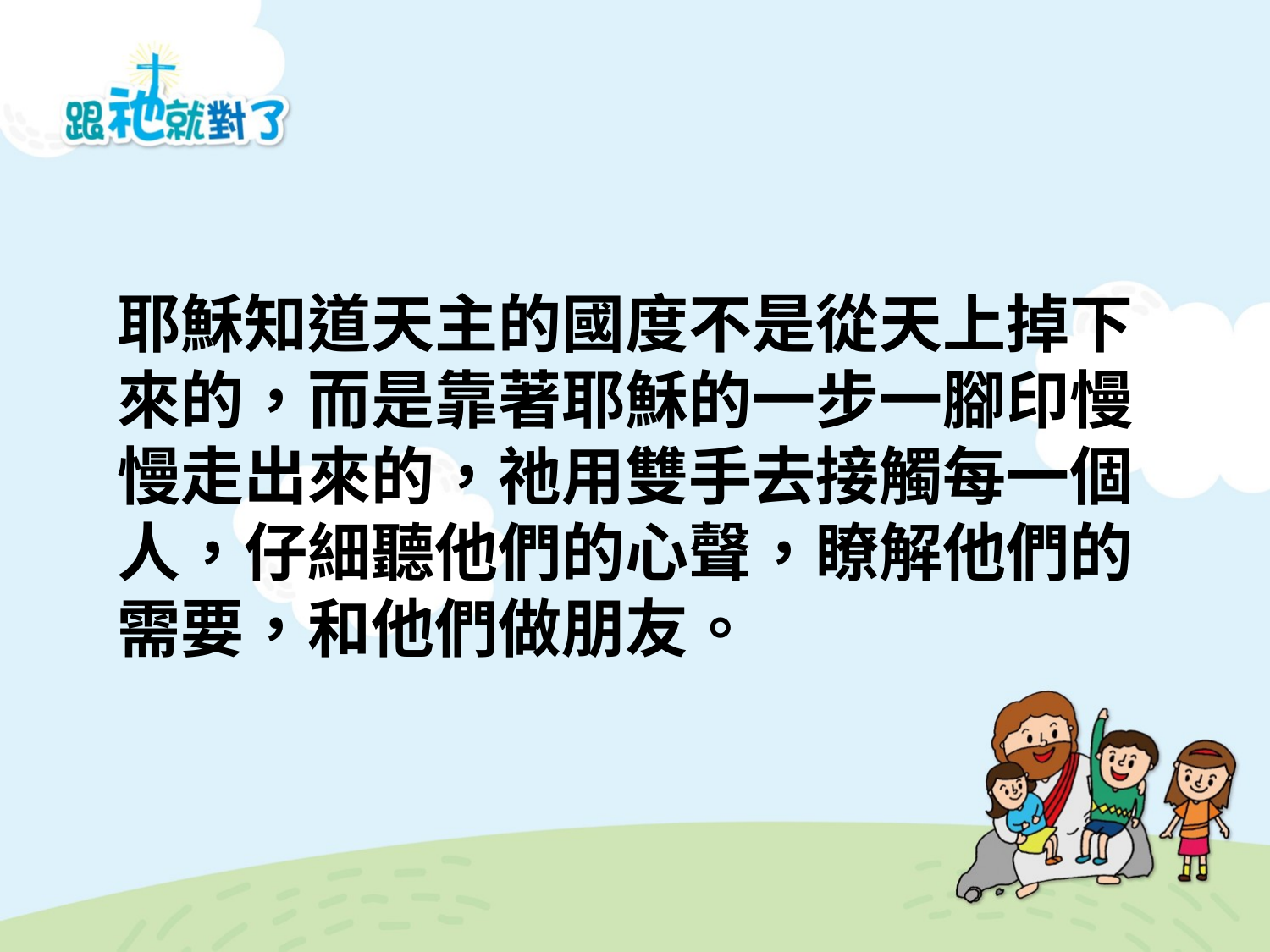

耶穌知道天主的國度不是從天上掉下來的，而是靠著耶穌的一步一腳印慢慢走出來的，祂用雙手去接觸每一個人，仔細聽他們的心聲，瞭解他們的需要，和他們做朋友。